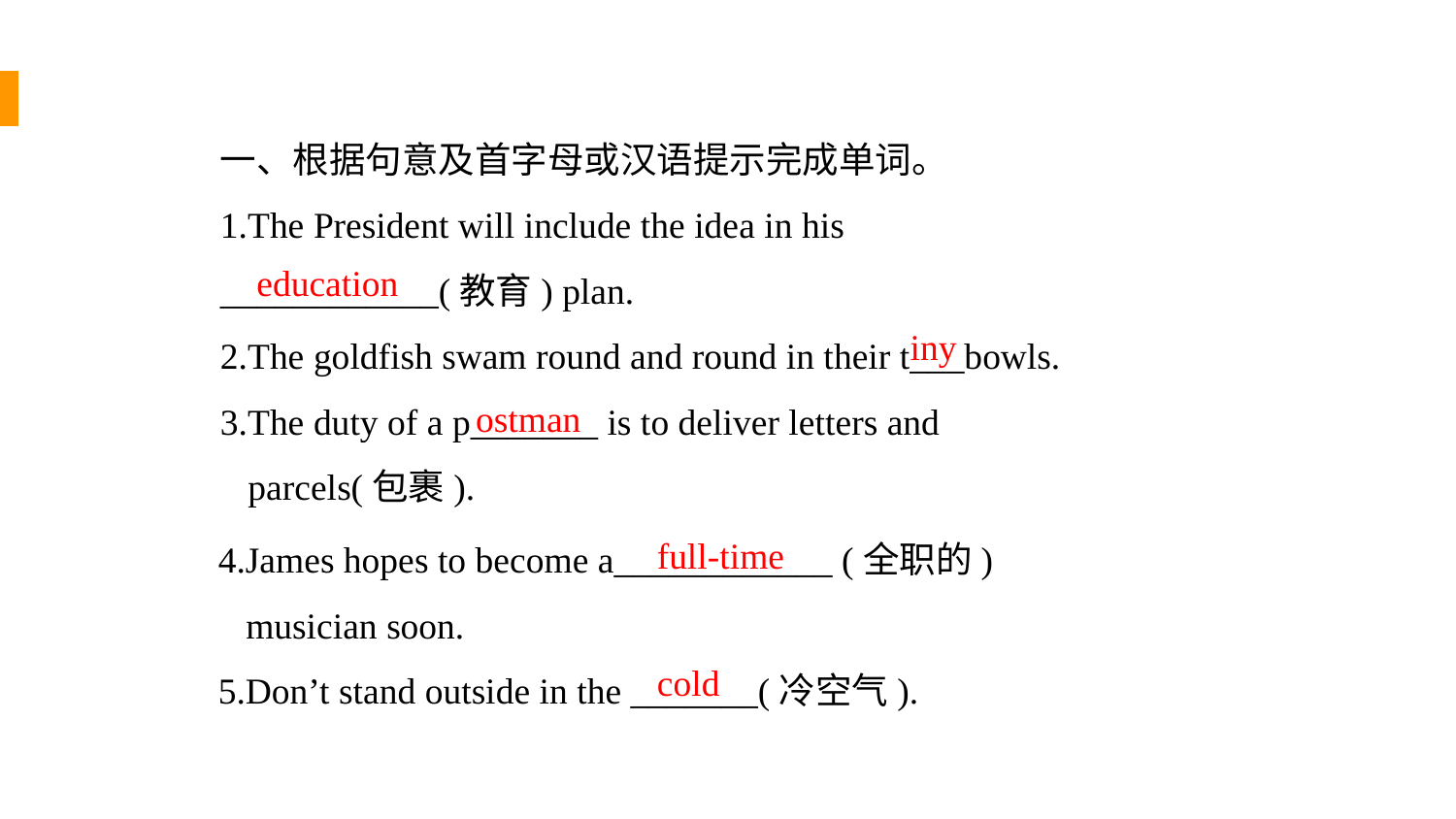

一、根据句意及首字母或汉语提示完成单词。
1.The President will include the idea in his ____________(教育) plan.
2.The goldfish swam round and round in their t___bowls.
3.The duty of a p_______ is to deliver letters and
   parcels(包裹).
education
iny
ostman
4.James hopes to become a____________ (全职的)
   musician soon.
5.Don’t stand outside in the _______(冷空气).
full-time
cold